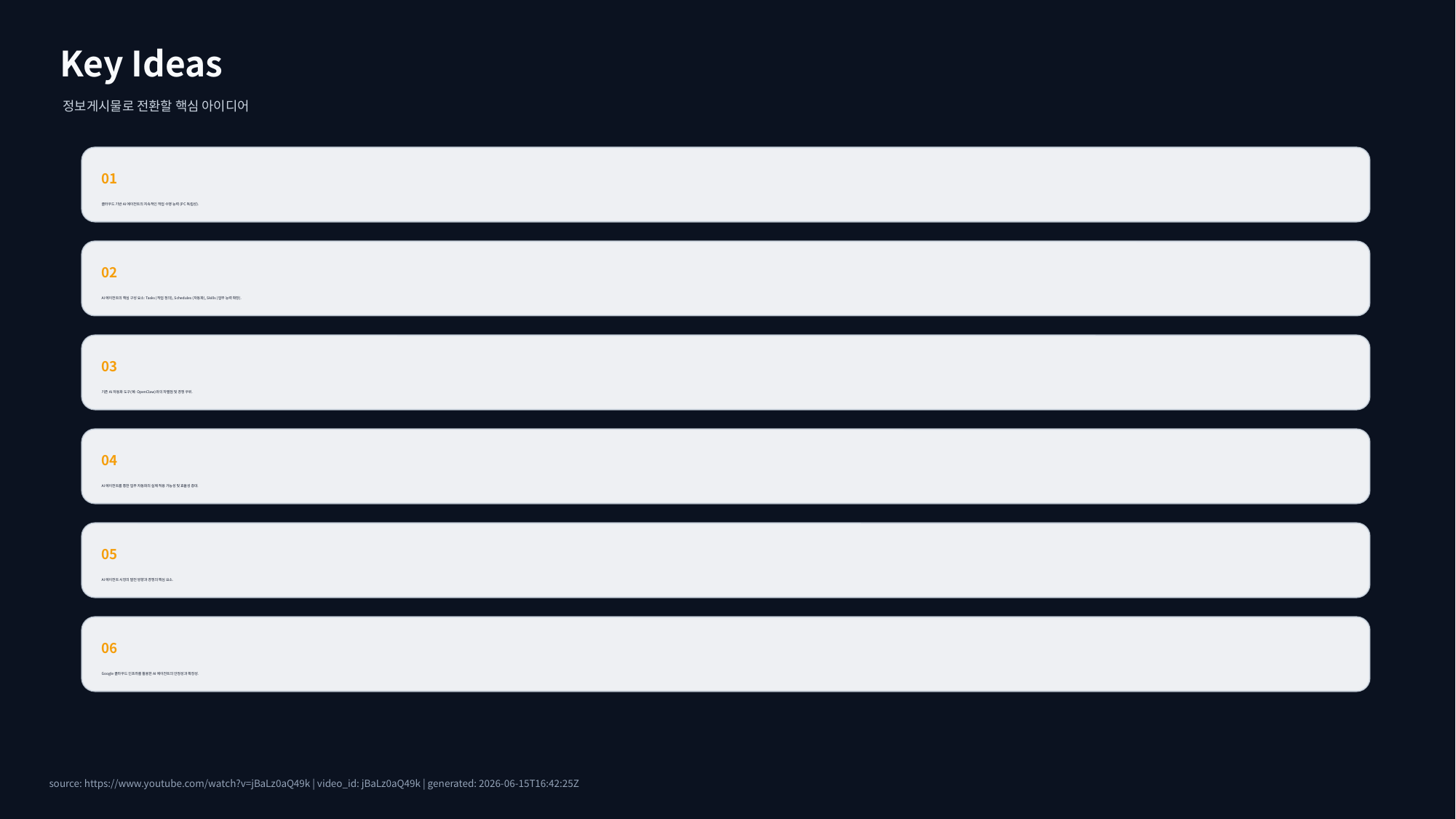

Key Ideas
정보게시물로 전환할 핵심 아이디어

01
클라우드 기반 AI 에이전트의 지속적인 작업 수행 능력 (PC 독립성).

02
AI 에이전트의 핵심 구성 요소: Tasks (작업 정의), Schedules (자동화), Skills (업무 능력 확장).

03
기존 AI 자동화 도구(예: OpenClaw)와의 차별점 및 경쟁 우위.

04
AI 에이전트를 통한 업무 자동화의 실제 적용 가능성 및 효율성 증대.

05
AI 에이전트 시장의 발전 방향과 경쟁의 핵심 요소.

06
Google 클라우드 인프라를 활용한 AI 에이전트의 안정성과 확장성.
source: https://www.youtube.com/watch?v=jBaLz0aQ49k | video_id: jBaLz0aQ49k | generated: 2026-06-15T16:42:25Z